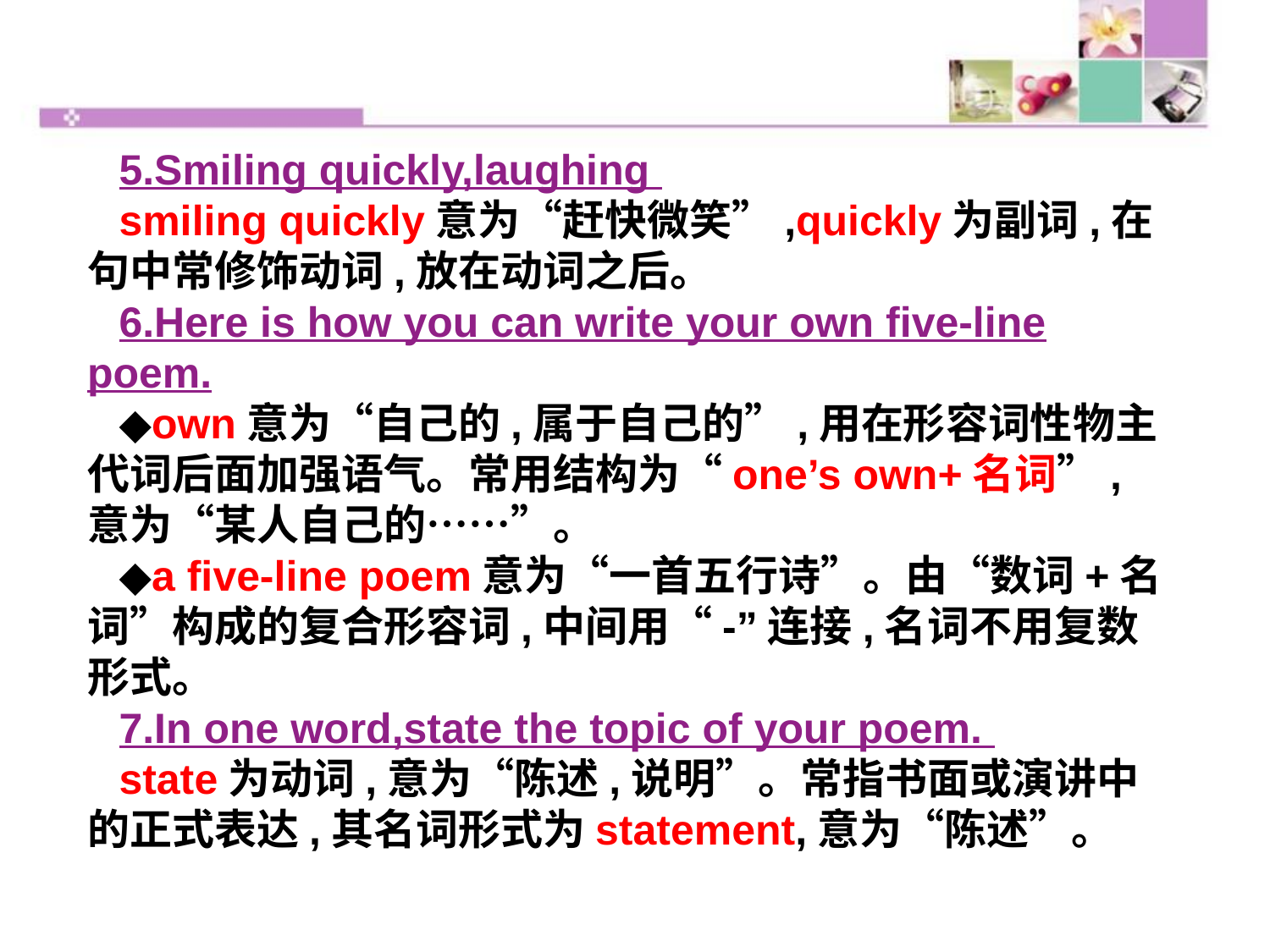

5.Smiling quickly,laughing
smiling quickly意为“赶快微笑”,quickly为副词,在句中常修饰动词,放在动词之后。
6.Here is how you can write your own five-line poem.
◆own意为“自己的,属于自己的”,用在形容词性物主代词后面加强语气。常用结构为“one’s own+名词”,意为“某人自己的……”。
◆a five-line poem意为“一首五行诗”。由“数词+名词”构成的复合形容词,中间用“-”连接,名词不用复数形式。
7.In one word,state the topic of your poem.
state为动词,意为“陈述,说明”。常指书面或演讲中的正式表达,其名词形式为statement,意为“陈述”。